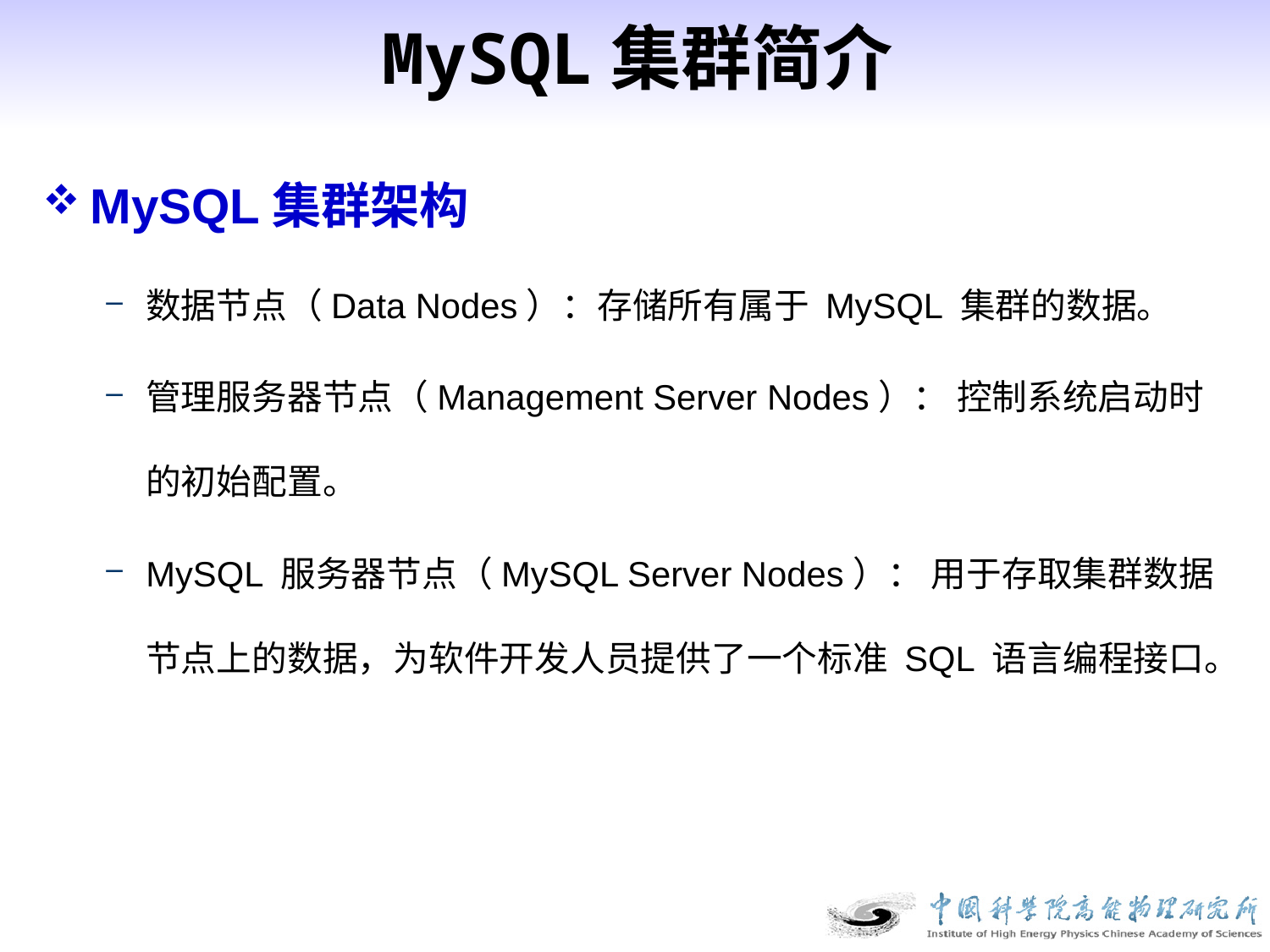

# MySQL集群简介
MySQL集群架构
数据节点（Data Nodes）：存储所有属于 MySQL 集群的数据。
管理服务器节点（Management Server Nodes）： 控制系统启动时的初始配置。
MySQL 服务器节点（MySQL Server Nodes）： 用于存取集群数据节点上的数据，为软件开发人员提供了一个标准 SQL 语言编程接口。